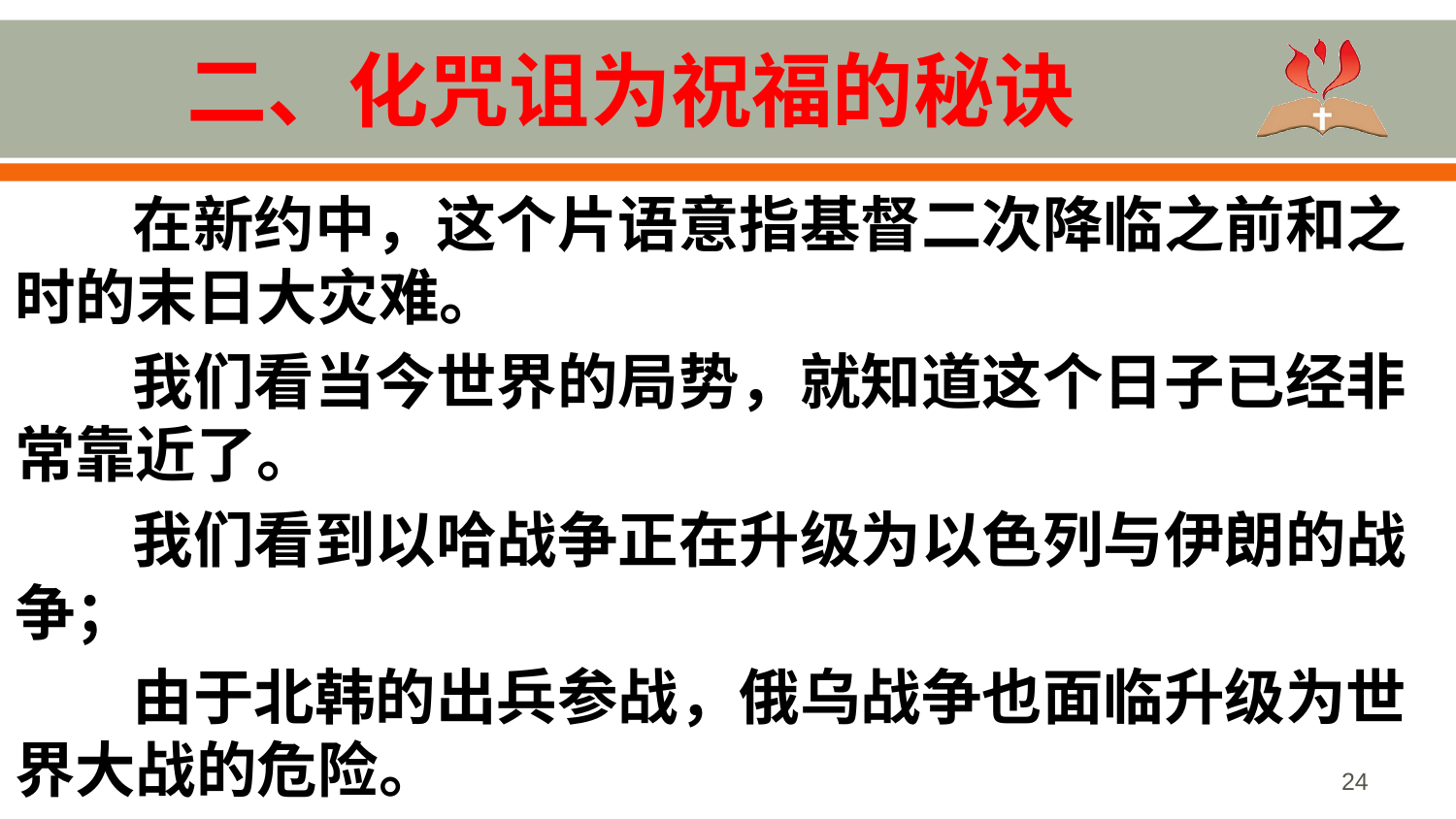

# 二、化咒诅为祝福的秘诀
在新约中，这个片语意指基督二次降临之前和之时的末日大灾难。
我们看当今世界的局势，就知道这个日子已经非常靠近了。
我们看到以哈战争正在升级为以色列与伊朗的战争；
由于北韩的出兵参战，俄乌战争也面临升级为世界大战的危险。

24